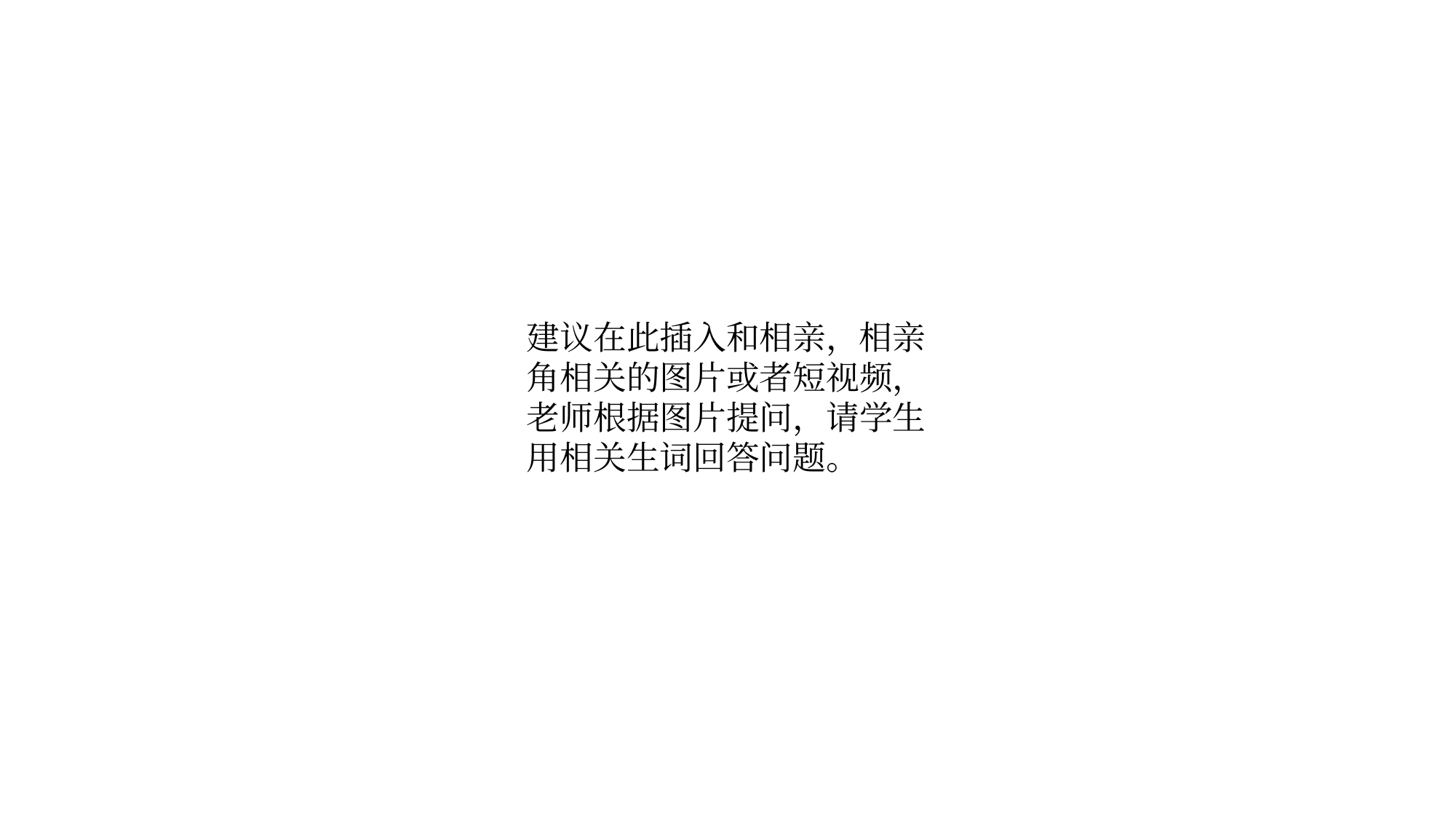

建议在此插入和相亲，相亲角相关的图片或者短视频，老师根据图片提问，请学生用相关生词回答问题。